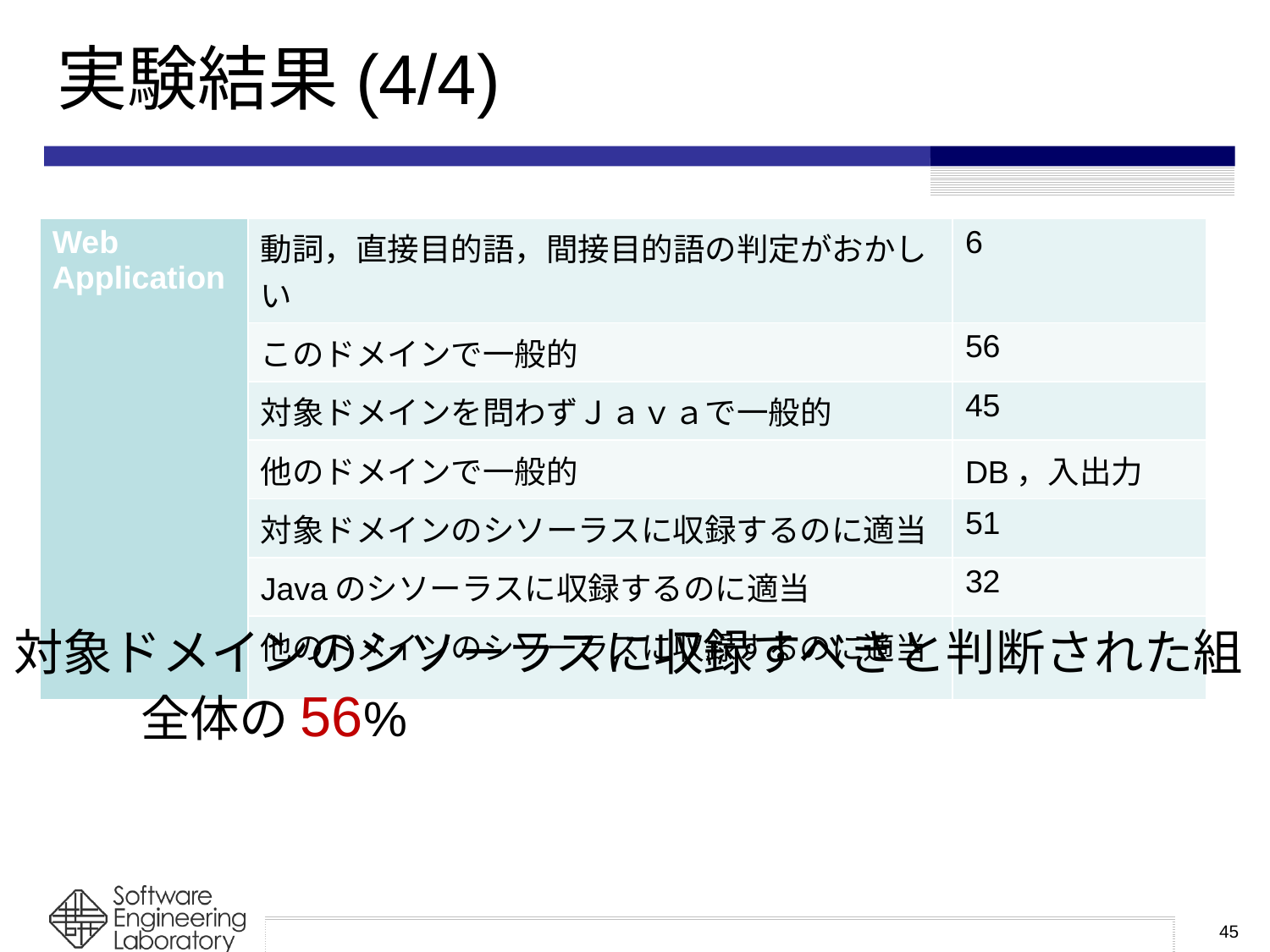

# 実験結果(4/4)

| Web Application | 動詞，直接目的語，間接目的語の判定がおかしい | 6 |
| --- | --- | --- |
|  | このドメインで一般的 | 56 |
|  | 対象ドメインを問わずＪａｖａで一般的 | 45 |
|  | 他のドメインで一般的 | DB，入出力 |
|  | 対象ドメインのシソーラスに収録するのに適当 | 51 |
|  | Javaのシソーラスに収録するのに適当 | 32 |
|  | 他のドメインのシソーラスに収録するのに適当 |  |
対象ドメインのシソーラスに収録すべきと判断された組
	全体の56%
45